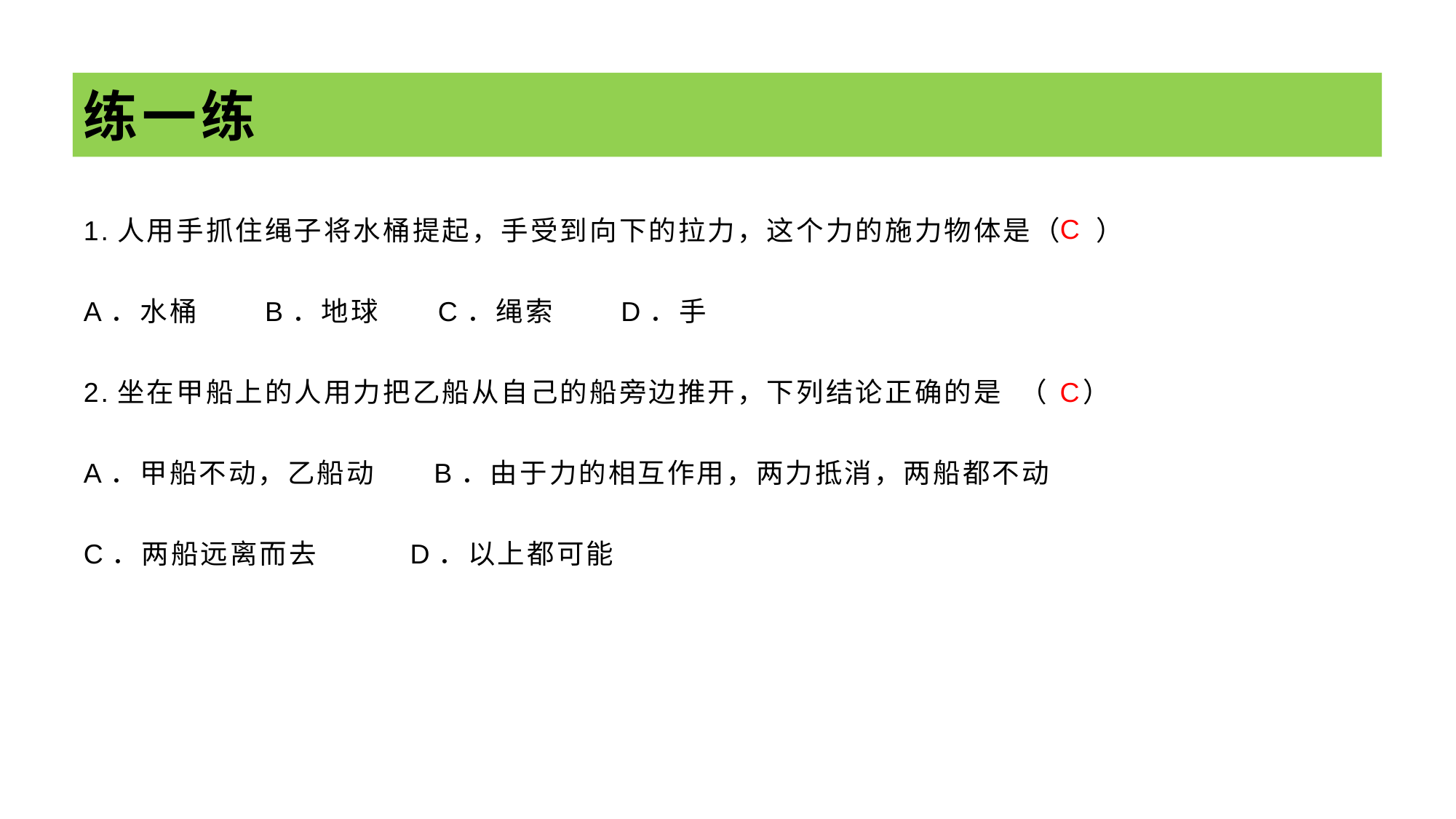

# 练一练
1.人用手抓住绳子将水桶提起，手受到向下的拉力，这个力的施力物体是（    ）
A．水桶       B．地球      C．绳索       D．手
2.坐在甲船上的人用力把乙船从自己的船旁边推开，下列结论正确的是  （    ）
A．甲船不动，乙船动      B．由于力的相互作用，两力抵消，两船都不动
C．两船远离而去          D．以上都可能
C
C